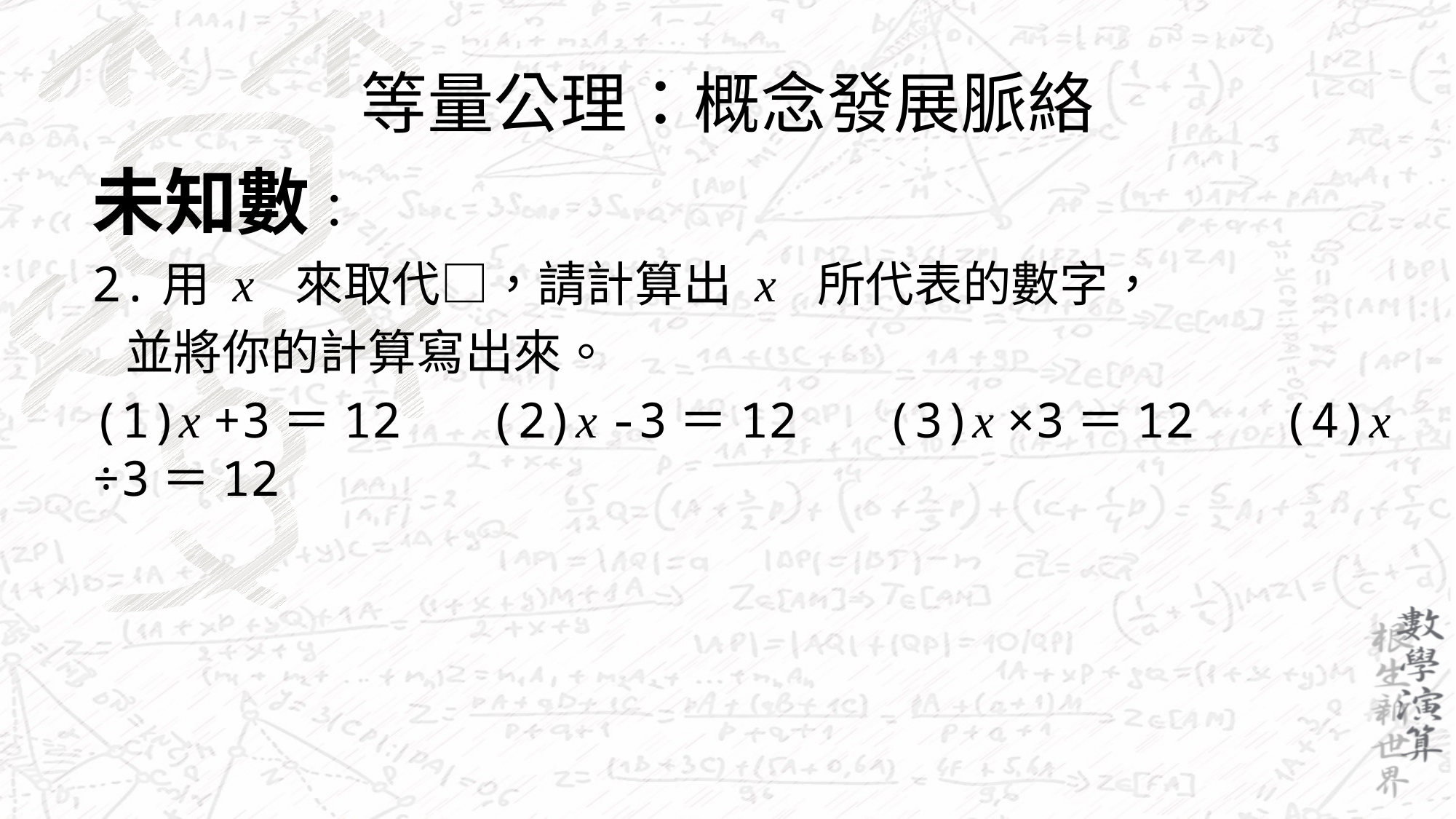

# 等量公理：概念發展脈絡
未知數：
2.用 x 來取代□，請計算出 x 所代表的數字，
  並將你的計算寫出來。
(1)x +3＝12   (2)x -3＝12   (3)x ×3＝12   (4)x ÷3＝12